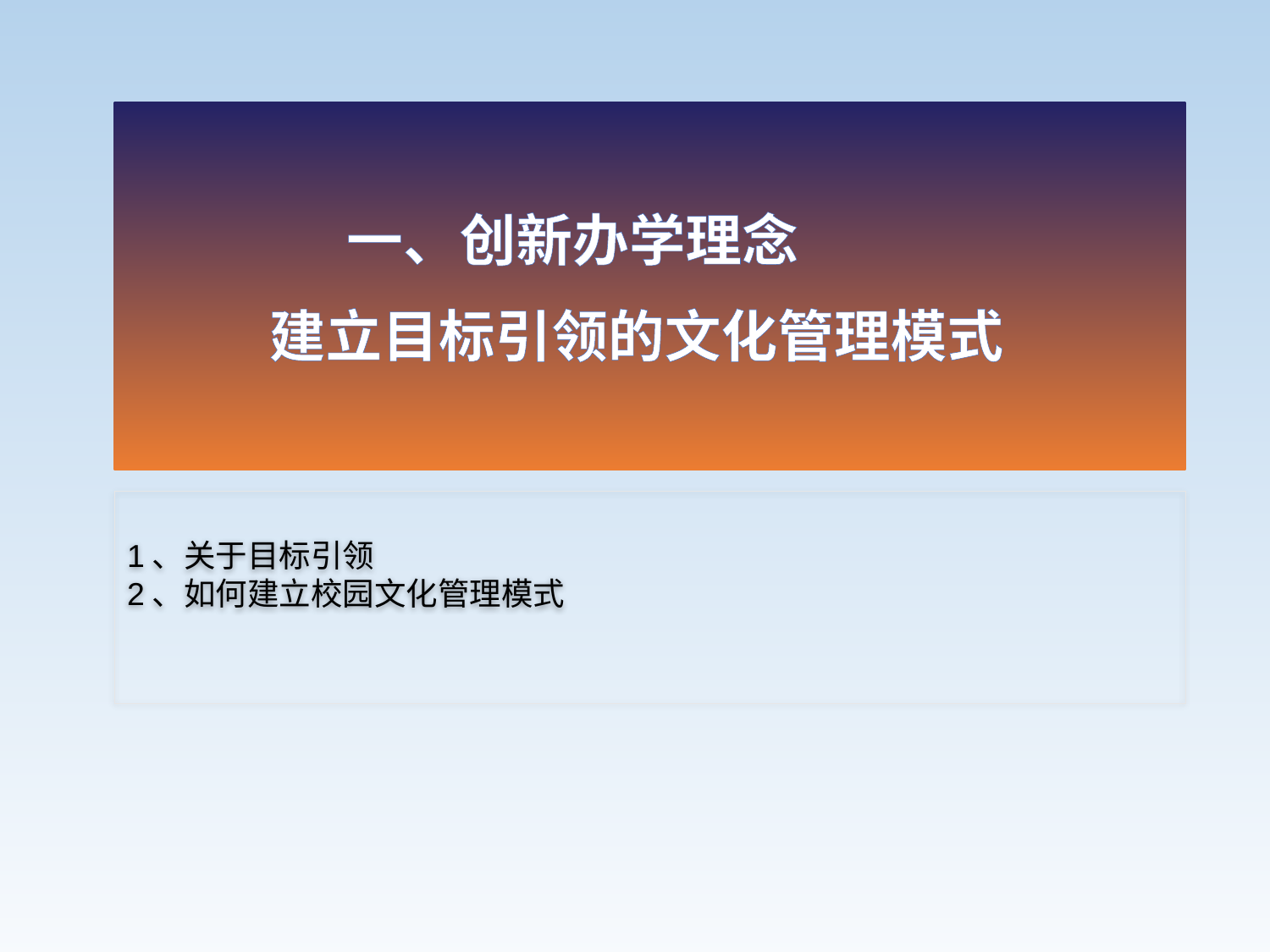

一、创新办学理念
          建立目标引领的文化管理模式

1、关于目标引领
2、如何建立校园文化管理模式